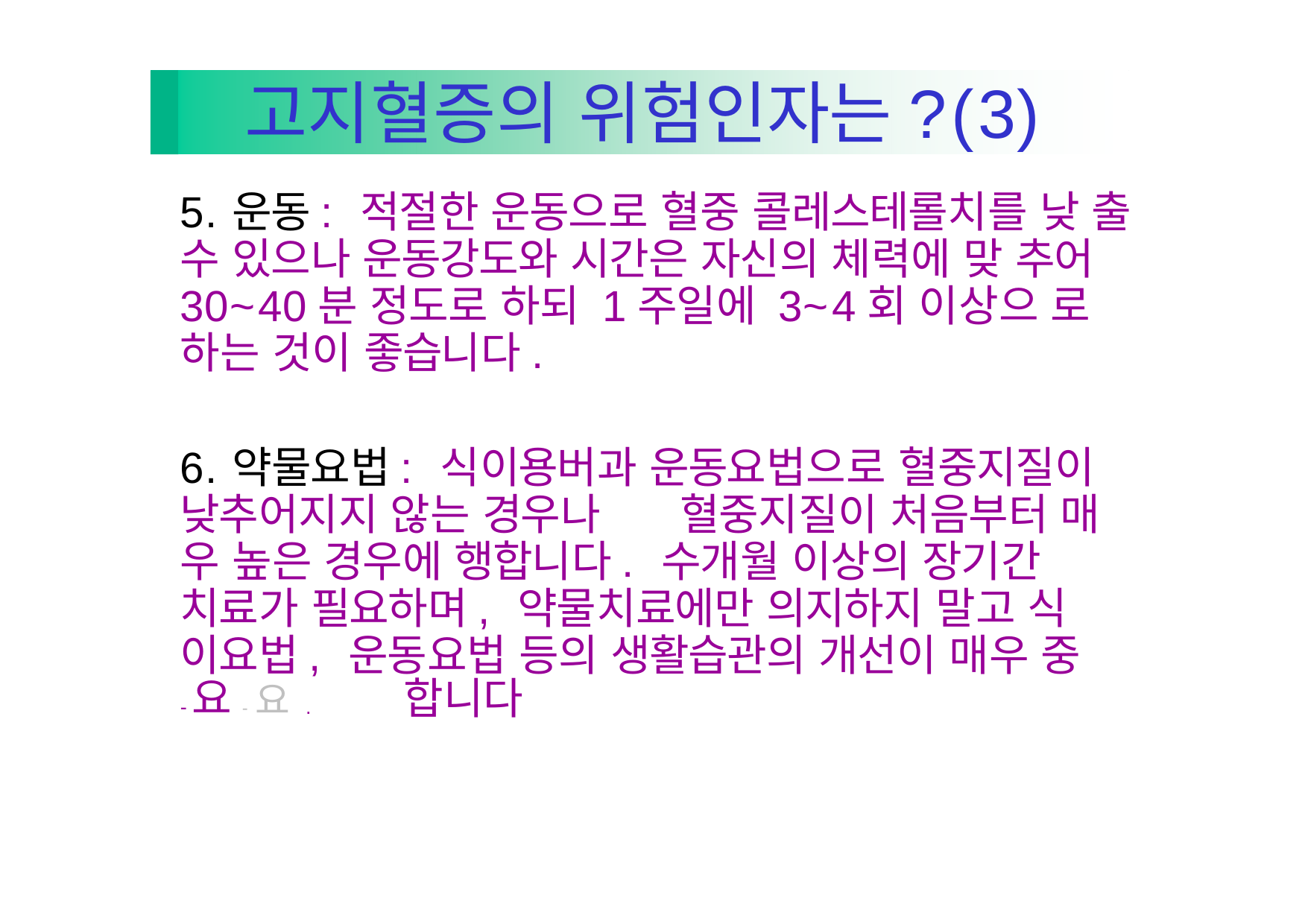

고지혈증의 위험인자는?(3)
5.운동: 적절한 운동으로 혈중 콜레스테롤치를 낮 출 수 있으나 운동강도와 시간은 자신의 체력에 맞 추어30~40분 정도로 하되 1주일에 3~4회 이상으 로 하는 것이 좋습니다.

6.약물요법: 식이용버과 운동요법으로 혈중지질이 낮추어지지 않는 경우나	혈중지질이 처음부터 매 우 높은 경우에 행합니다. 수개월 이상의 장기간 치료가 필요하며, 약물치료에만 의지하지 말고 식 이요법, 운동요법 등의 생활습관의 개선이 매우 중
-요-요.	합니다